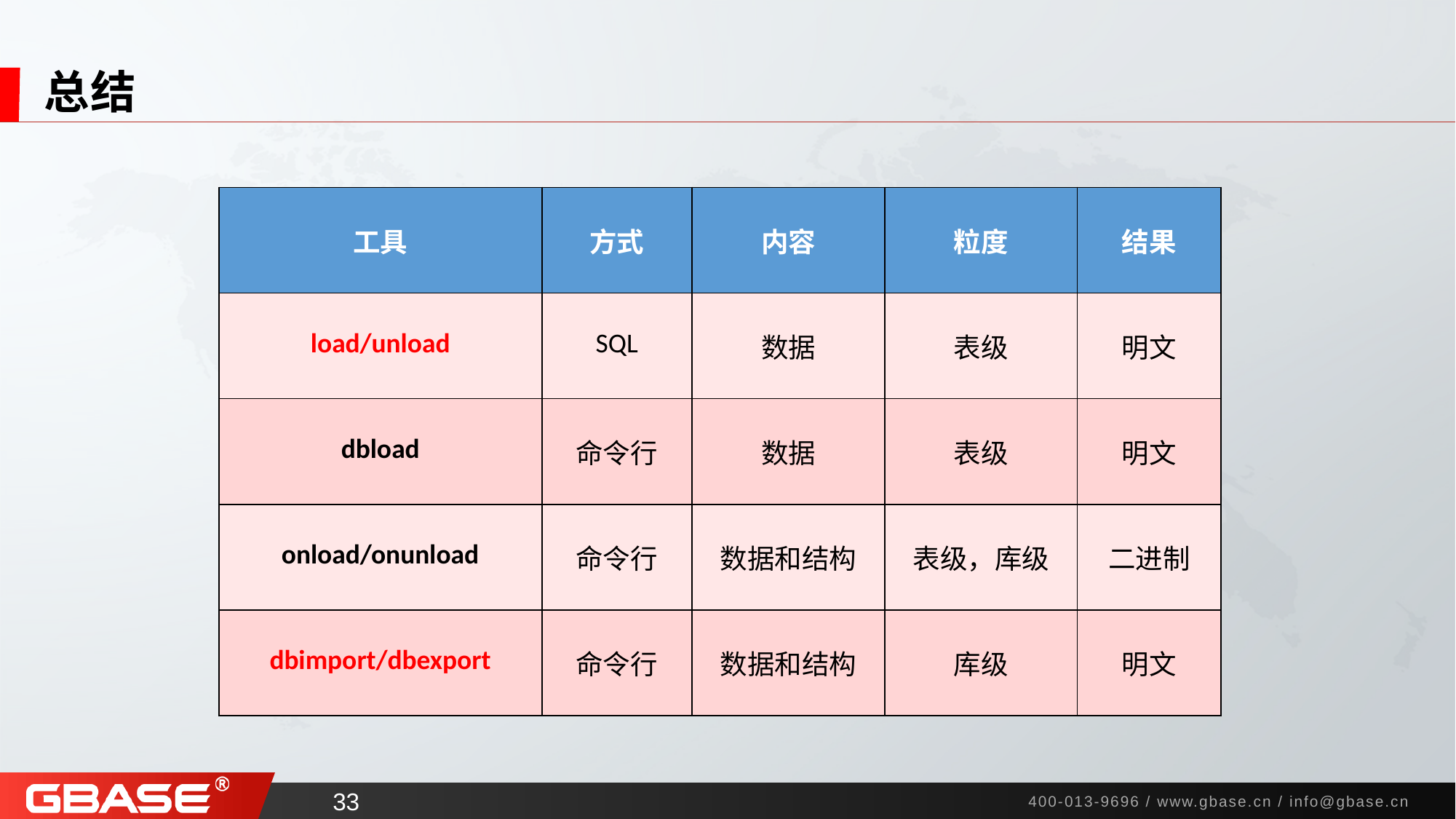

# 总结
| 工具 | 方式 | 内容 | 粒度 | 结果 |
| --- | --- | --- | --- | --- |
| load/unload | SQL | 数据 | 表级 | 明文 |
| dbload | 命令行 | 数据 | 表级 | 明文 |
| onload/onunload | 命令行 | 数据和结构 | 表级，库级 | 二进制 |
| dbimport/dbexport | 命令行 | 数据和结构 | 库级 | 明文 |